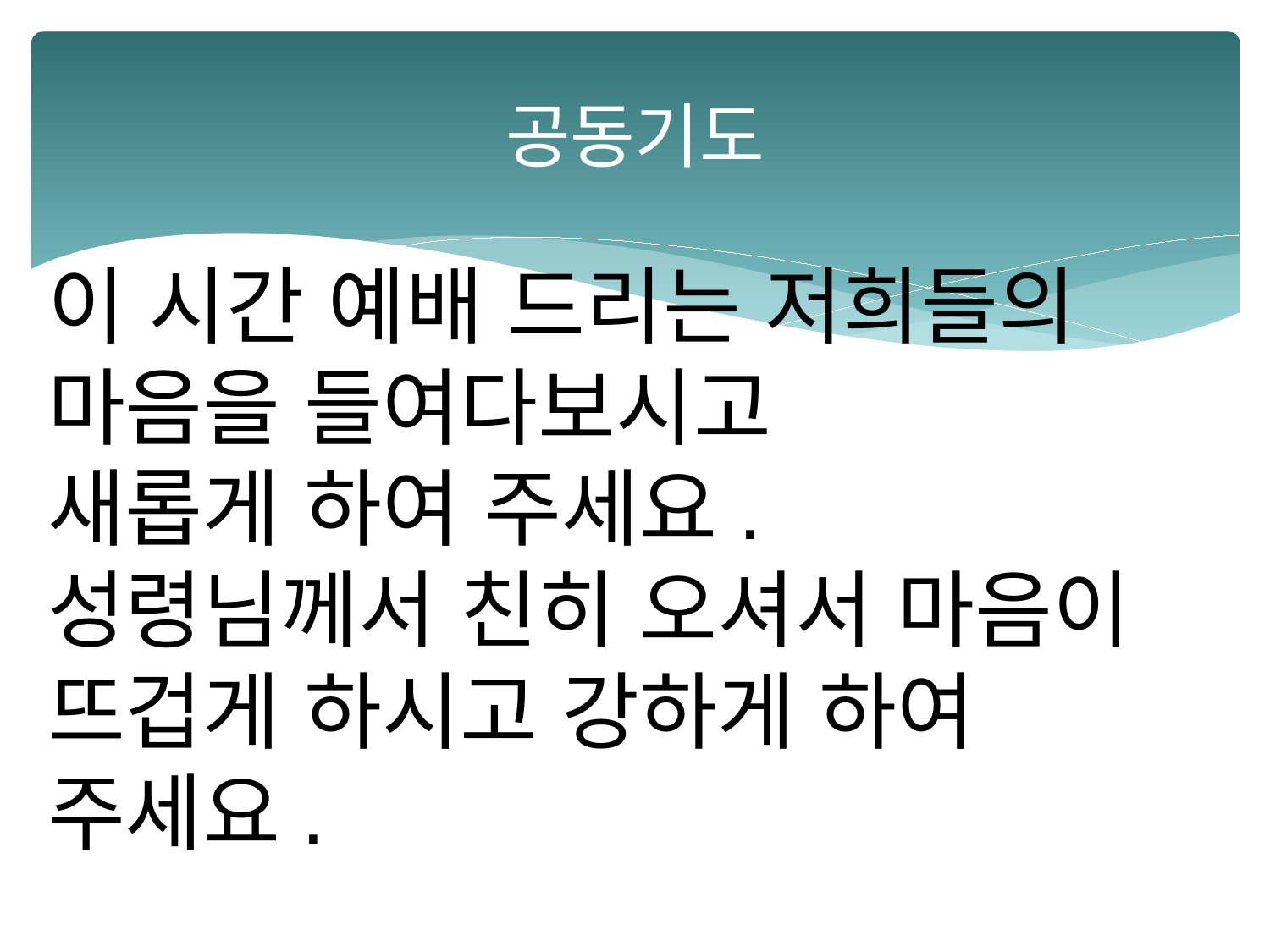

# 공동기도

이 시간 예배 드리는 저희들의
마음을 들여다보시고
새롭게 하여 주세요.
성령님께서 친히 오셔서 마음이
뜨겁게 하시고 강하게 하여
주세요.